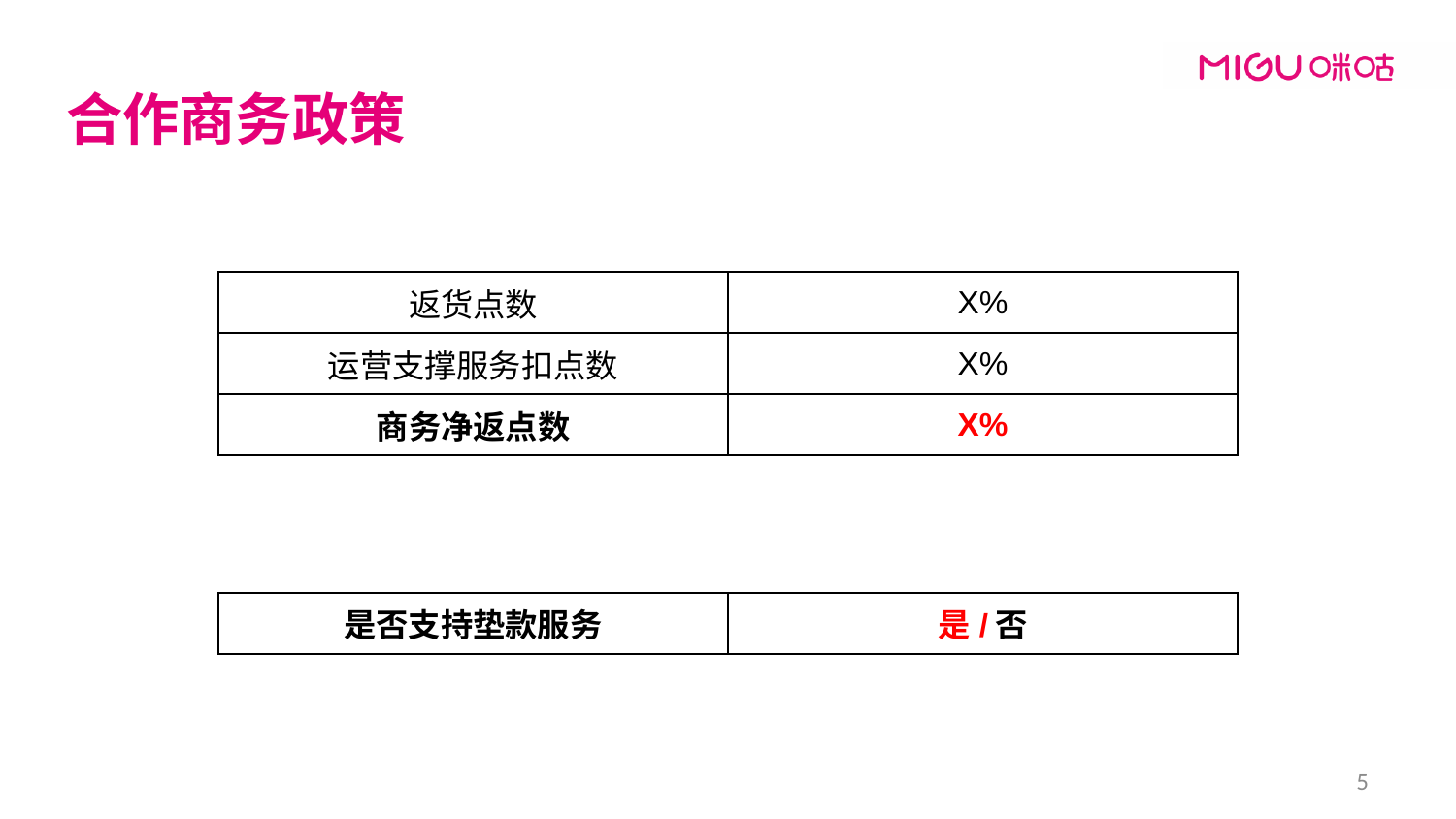

合作商务政策
| 返货点数 | X% |
| --- | --- |
| 运营支撑服务扣点数 | X% |
| 商务净返点数 | X% |
| 是否支持垫款服务 | 是/否 |
| --- | --- |
5